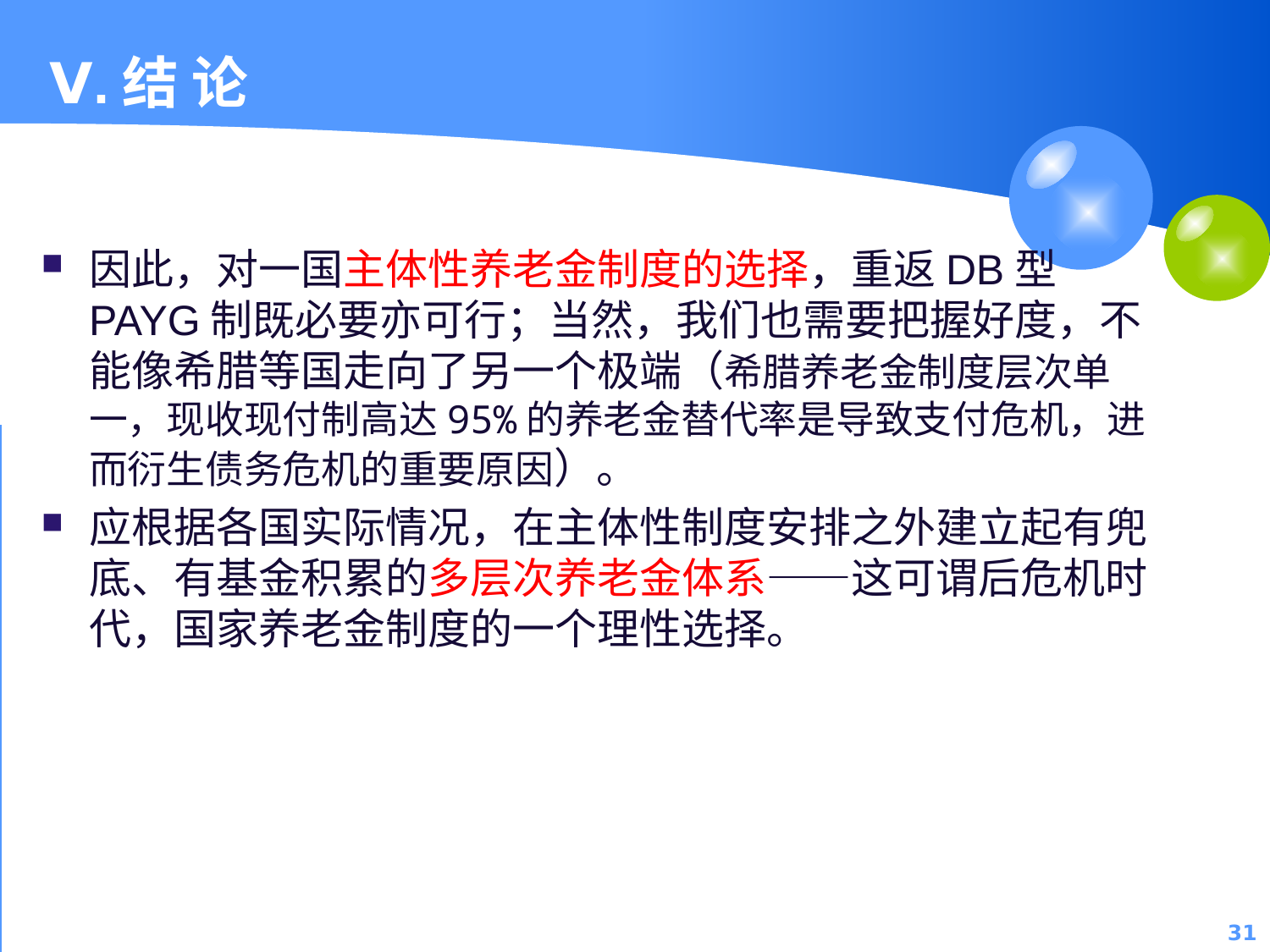

31
# Ⅴ.结 论
因此，对一国主体性养老金制度的选择，重返DB型PAYG制既必要亦可行；当然，我们也需要把握好度，不能像希腊等国走向了另一个极端（希腊养老金制度层次单一，现收现付制高达95%的养老金替代率是导致支付危机，进而衍生债务危机的重要原因）。
应根据各国实际情况，在主体性制度安排之外建立起有兜底、有基金积累的多层次养老金体系——这可谓后危机时代，国家养老金制度的一个理性选择。